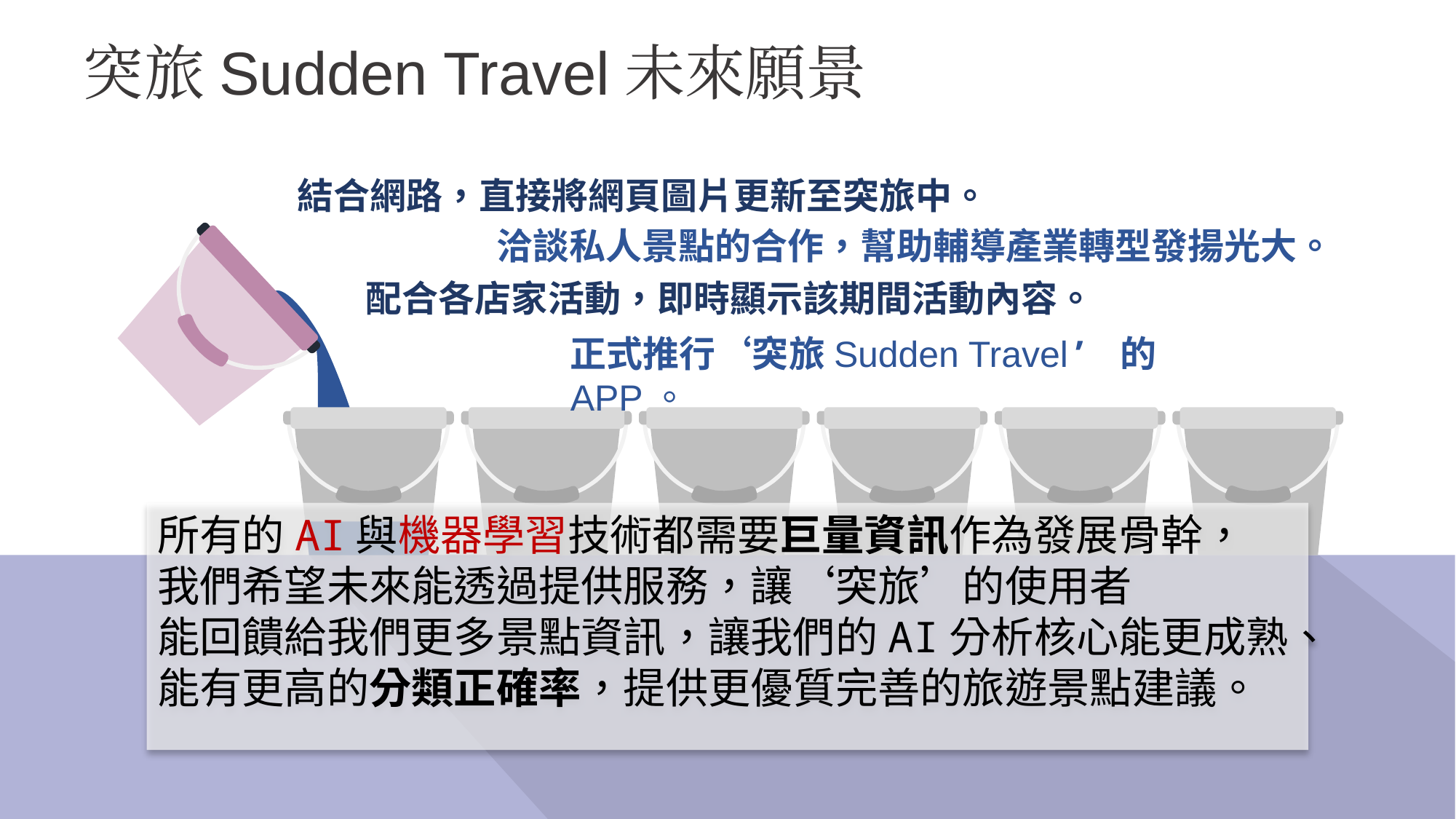

# 突旅Sudden Travel未來願景
結合網路，直接將網頁圖片更新至突旅中。
洽談私人景點的合作，幫助輔導產業轉型發揚光大。

配合各店家活動，即時顯示該期間活動內容。

正式推行‘突旅Sudden Travel’ 的APP。

所有的AI與機器學習技術都需要巨量資訊作為發展骨幹，
我們希望未來能透過提供服務，讓‘突旅’的使用者
能回饋給我們更多景點資訊，讓我們的AI分析核心能更成熟、
能有更高的分類正確率，提供更優質完善的旅遊景點建議。